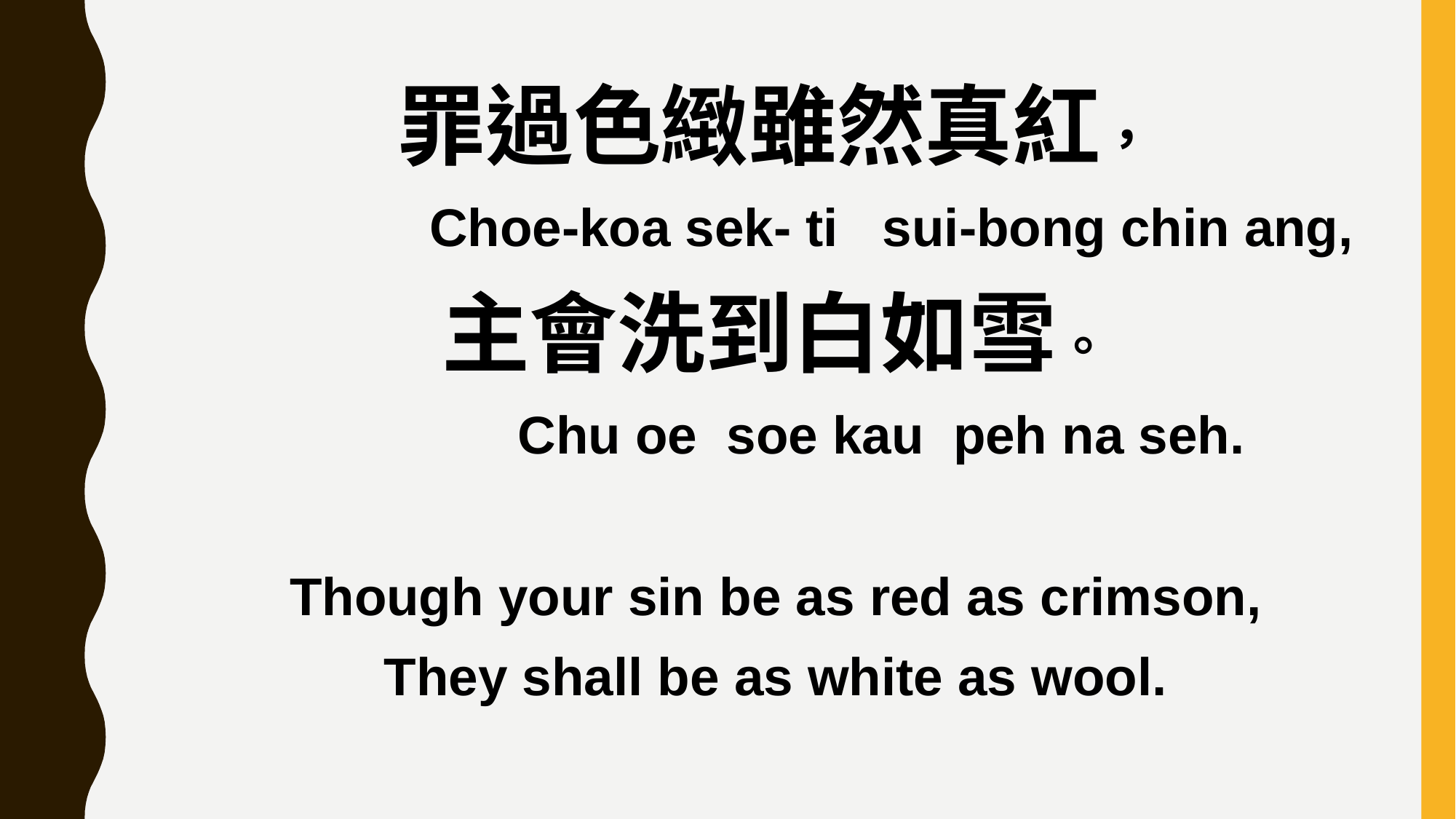

罪過色緻雖然真紅，
                    Choe-koa sek- ti   sui-bong chin ang,
主會洗到白如雪。
                          Chu oe  soe kau  peh na seh.

Though your sin be as red as crimson,
They shall be as white as wool.